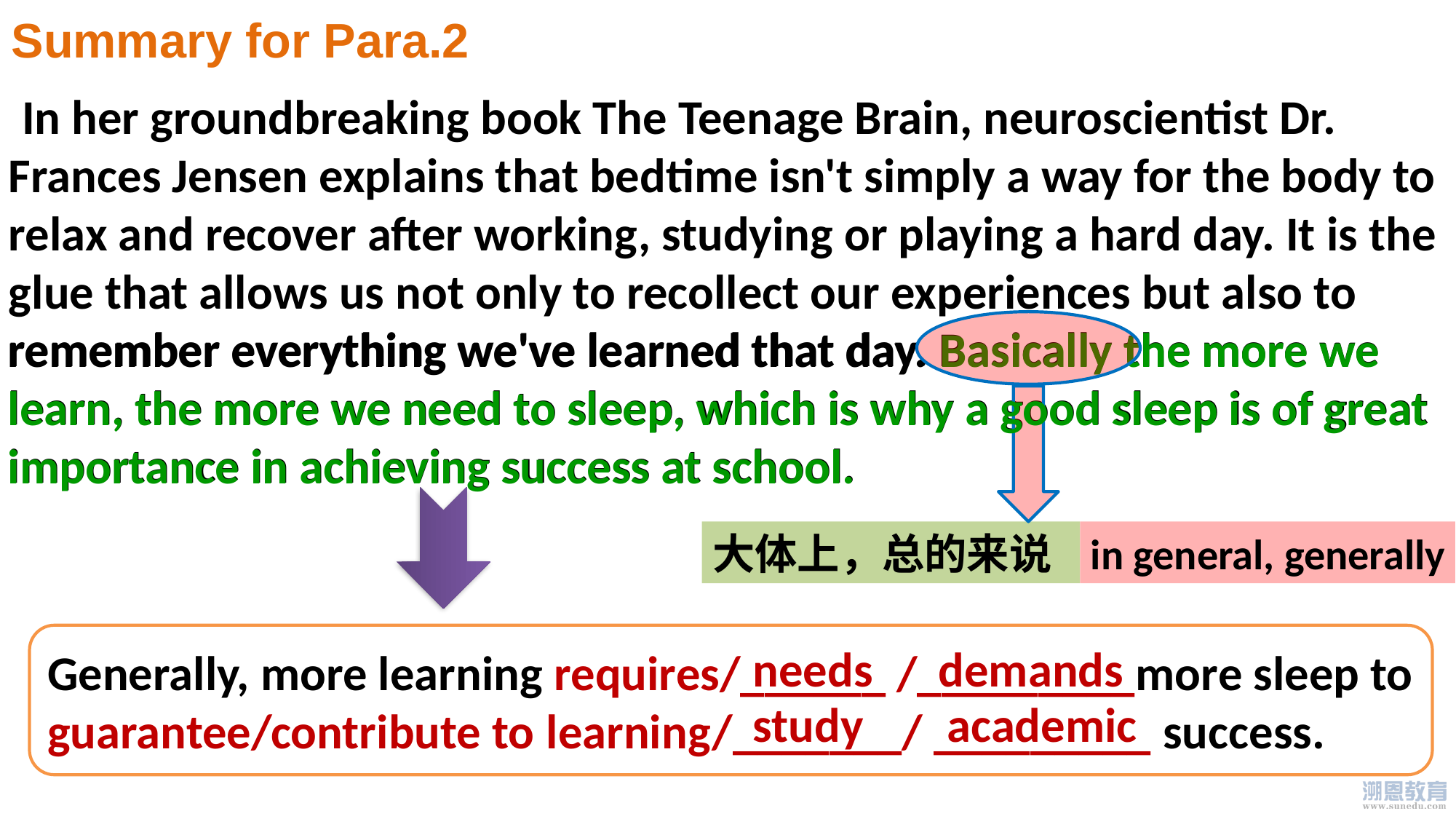

Summary for Para.2
 In her groundbreaking book The Teenage Brain, neuroscientist Dr. Frances Jensen explains that bedtime isn't simply a way for the body to relax and recover after working, studying or playing a hard day. It is the glue that allows us not only to recollect our experiences but also to remember everything we've learned that day. Basically the more we learn, the more we need to sleep, which is why a good sleep is of great importance in achieving success at school.

remember everything we've learned that day. Basically the more we learn, the more we need to sleep, which is why a good sleep is of great importance in achieving success at school.

大体上，总的来说
in general, generally
Generally, more learning requires/______ /_________more sleep to
guarantee/contribute to learning/_______/ _________ success.
needs
demands
school
academic
study
academic